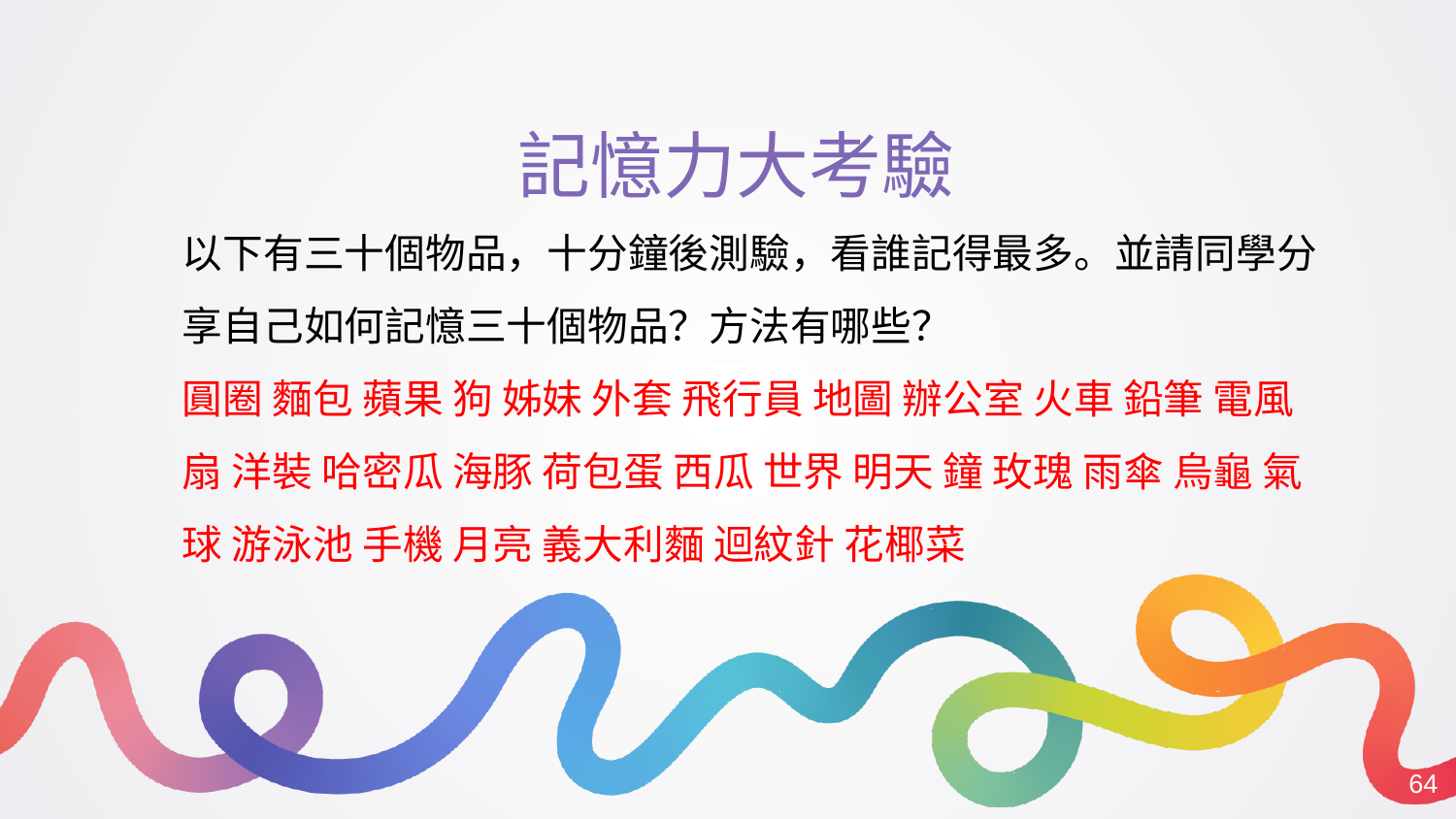

# 記憶力大考驗
以下有三十個物品，十分鐘後測驗，看誰記得最多。並請同學分享自己如何記憶三十個物品？方法有哪些？
圓圈 麵包 蘋果 狗 姊妹 外套 飛行員 地圖 辦公室 火車 鉛筆 電風扇 洋裝 哈密瓜 海豚 荷包蛋 西瓜 世界 明天 鐘 玫瑰 雨傘 烏龜 氣球 游泳池 手機 月亮 義大利麵 迴紋針 花椰菜

64